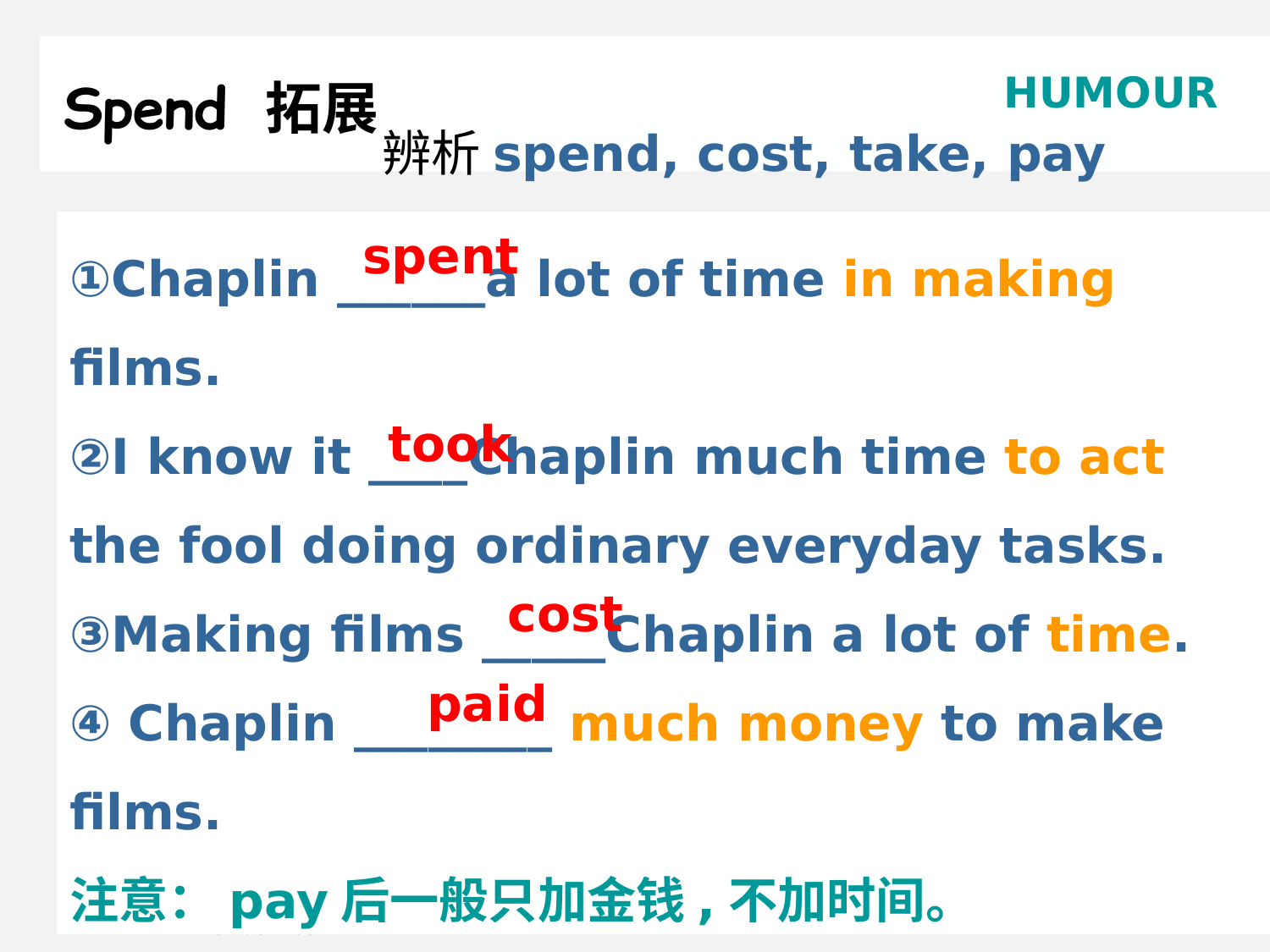

Spend 拓展
辨析spend, cost, take, pay
①Chaplin ______a lot of time in making films.
②I know it ____Chaplin much time to act the fool doing ordinary everyday tasks.
③Making films _____Chaplin a lot of time.
④ Chaplin ________ much money to make films.
注意：pay后一般只加金钱,不加时间。
spent
took
cost
paid